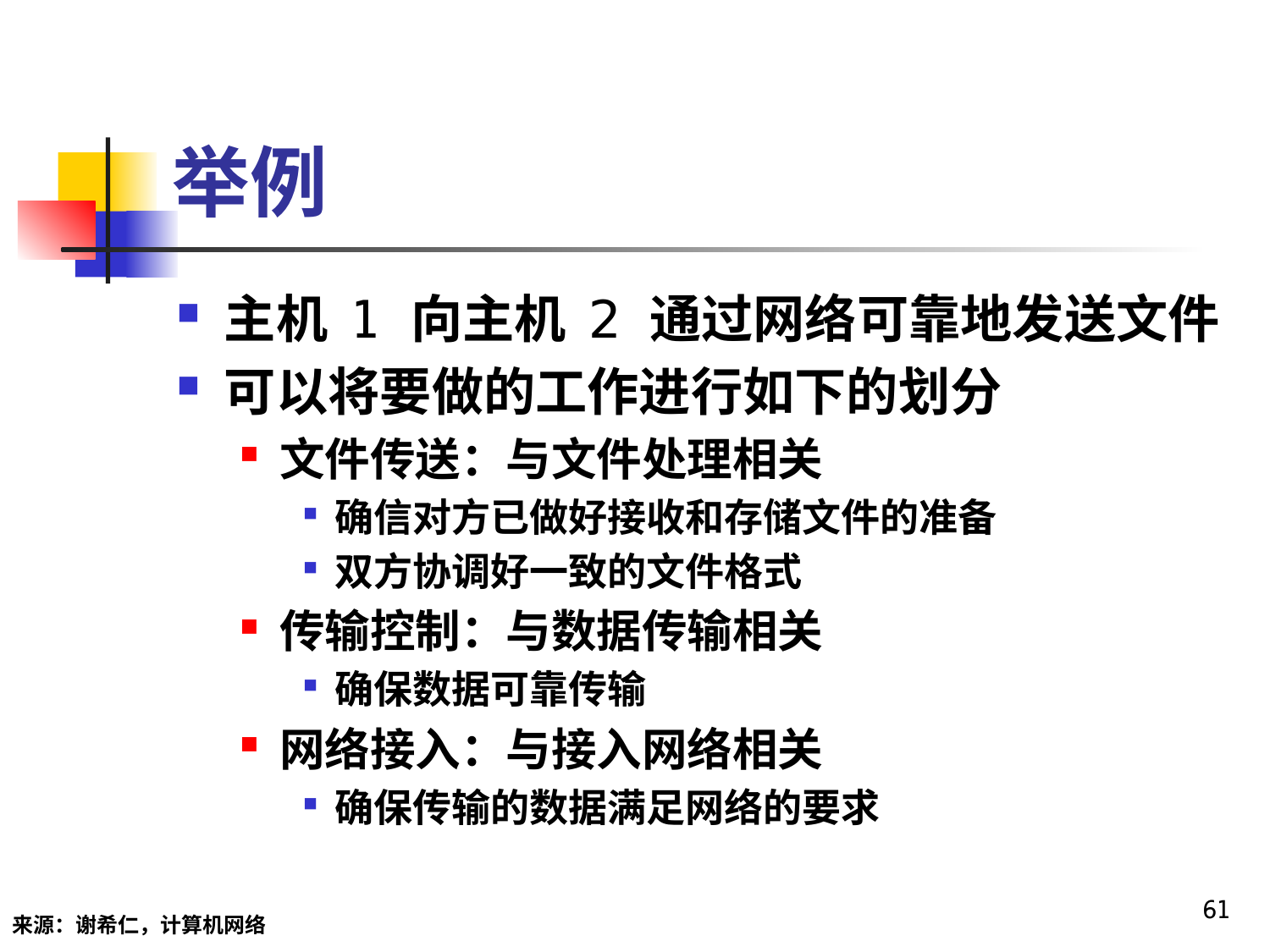

# 举例
主机 1 向主机 2 通过网络可靠地发送文件
可以将要做的工作进行如下的划分
文件传送：与文件处理相关
确信对方已做好接收和存储文件的准备
双方协调好一致的文件格式
传输控制：与数据传输相关
确保数据可靠传输
网络接入：与接入网络相关
确保传输的数据满足网络的要求
61
来源：谢希仁，计算机网络